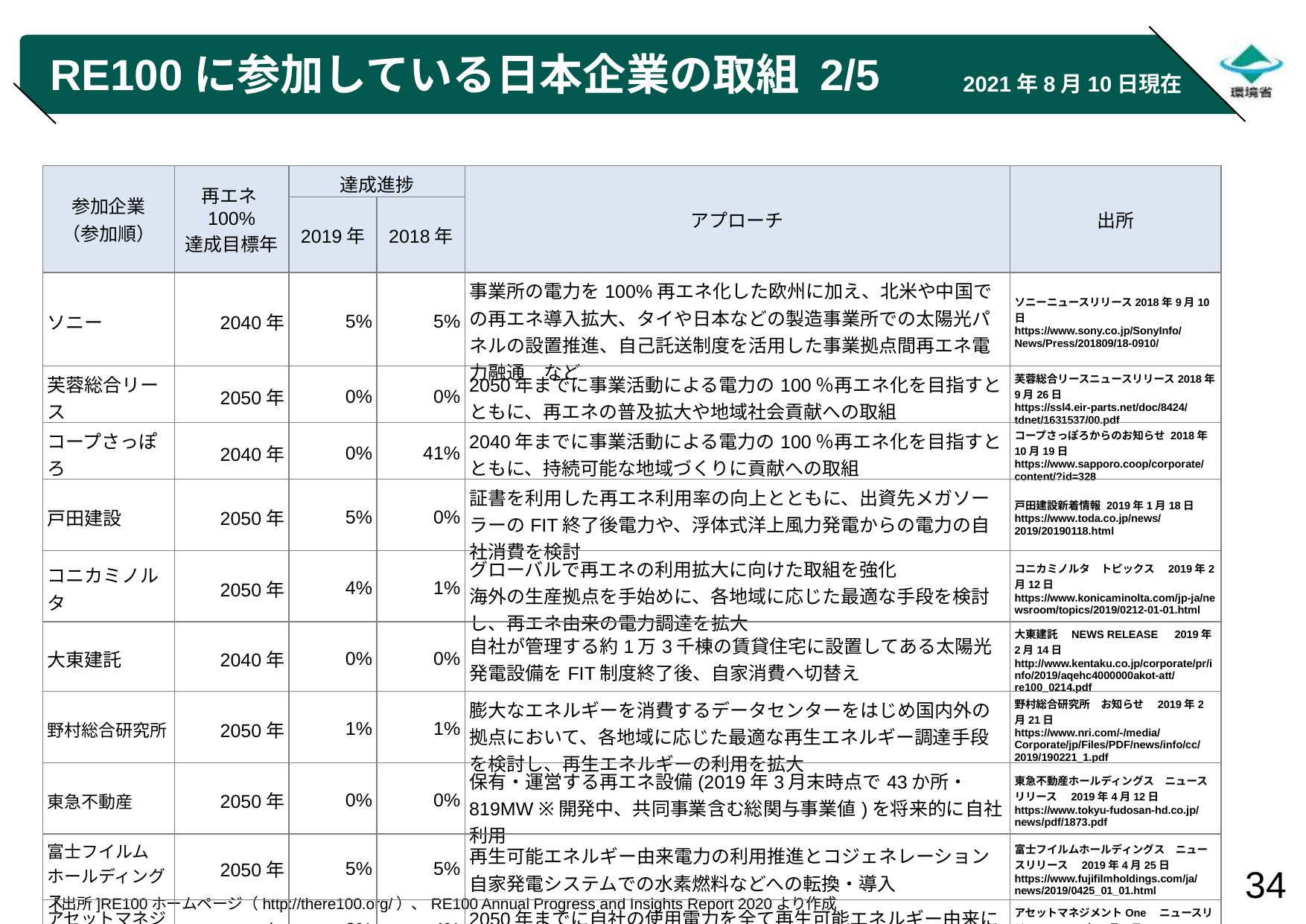

# RE100に参加している日本企業の取組 2/5
2021年8月10日現在
| 参加企業 （参加順） | 再エネ100% 達成目標年 | 達成進捗 |  | アプローチ | 出所 |
| --- | --- | --- | --- | --- | --- |
|  |  | 2019年 | 2018年 |  |  |
| ソニー | 2040年 | 5% | 5% | 事業所の電力を100%再エネ化した欧州に加え、北米や中国での再エネ導入拡大、タイや日本などの製造事業所での太陽光パネルの設置推進、自己託送制度を活用した事業拠点間再エネ電力融通　など | ソニーニュースリリース2018年9月10日 https://www.sony.co.jp/SonyInfo/News/Press/201809/18-0910/ |
| 芙蓉総合リース | 2050年 | 0% | 0% | 2050年までに事業活動による電力の100％再エネ化を目指すとともに、再エネの普及拡大や地域社会貢献への取組 | 芙蓉総合リースニュースリリース2018年9月26日 https://ssl4.eir-parts.net/doc/8424/tdnet/1631537/00.pdf |
| コープさっぽろ | 2040年 | 0% | 41% | 2040年までに事業活動による電力の100％再エネ化を目指すとともに、持続可能な地域づくりに貢献への取組 | コープさっぽろからのお知らせ 2018年10月19日 https://www.sapporo.coop/corporate/content/?id=328 |
| 戸田建設 | 2050年 | 5% | 0% | 証書を利用した再エネ利用率の向上とともに、出資先メガソーラーのFIT終了後電力や、浮体式洋上風力発電からの電力の自社消費を検討 | 戸田建設新着情報 2019年1月18日 https://www.toda.co.jp/news/2019/20190118.html |
| コニカミノルタ | 2050年 | 4% | 1% | グローバルで再エネの利用拡大に向けた取組を強化 海外の生産拠点を手始めに、各地域に応じた最適な手段を検討し、再エネ由来の電力調達を拡大 | コニカミノルタ　トピックス　2019年2月12日 https://www.konicaminolta.com/jp-ja/newsroom/topics/2019/0212-01-01.html |
| 大東建託 | 2040年 | 0% | 0% | 自社が管理する約1万3千棟の賃貸住宅に設置してある太陽光発電設備をFIT制度終了後、自家消費へ切替え | 大東建託　NEWS RELEASE　2019年2月14日 http://www.kentaku.co.jp/corporate/pr/info/2019/aqehc4000000akot-att/re100\_0214.pdf |
| 野村総合研究所 | 2050年 | 1% | 1% | 膨大なエネルギーを消費するデータセンターをはじめ国内外の拠点において、各地域に応じた最適な再生エネルギー調達手段を検討し、再生エネルギーの利用を拡大 | 野村総合研究所　お知らせ　2019年2月21日 https://www.nri.com/-/media/Corporate/jp/Files/PDF/news/info/cc/2019/190221\_1.pdf |
| 東急不動産 | 2050年 | 0% | 0% | 保有・運営する再エネ設備(2019年3月末時点で43か所・819MW ※開発中、共同事業含む総関与事業値)を将来的に自社利用 | 東急不動産ホールディングス　ニュースリリース　2019年4月12日 https://www.tokyu-fudosan-hd.co.jp/news/pdf/1873.pdf |
| 富士フイルム ホールディングス | 2050年 | 5% | 5% | 再生可能エネルギー由来電力の利用推進とコジェネレーション自家発電システムでの水素燃料などへの転換・導入 | 富士フイルムホールディングス　ニュースリリース　2019年4月25日 https://www.fujifilmholdings.com/ja/news/2019/0425\_01\_01.html |
| アセットマネジメントOne | 2050年 | 3% | 4% | 2050年までに自社の使用電力を全て再生可能エネルギー由来に切り替えることで、再生可能エネルギーの利用拡大を推進 | アセットマネジメントOne　ニュースリリース　2019年7月9日　http://www.am-one.co.jp/pdf/news/167/190709\_AMOne\_RE100\_J.pdf |
[出所]RE100ホームページ（http://there100.org/）、RE100 Annual Progress and Insights Report 2020より作成